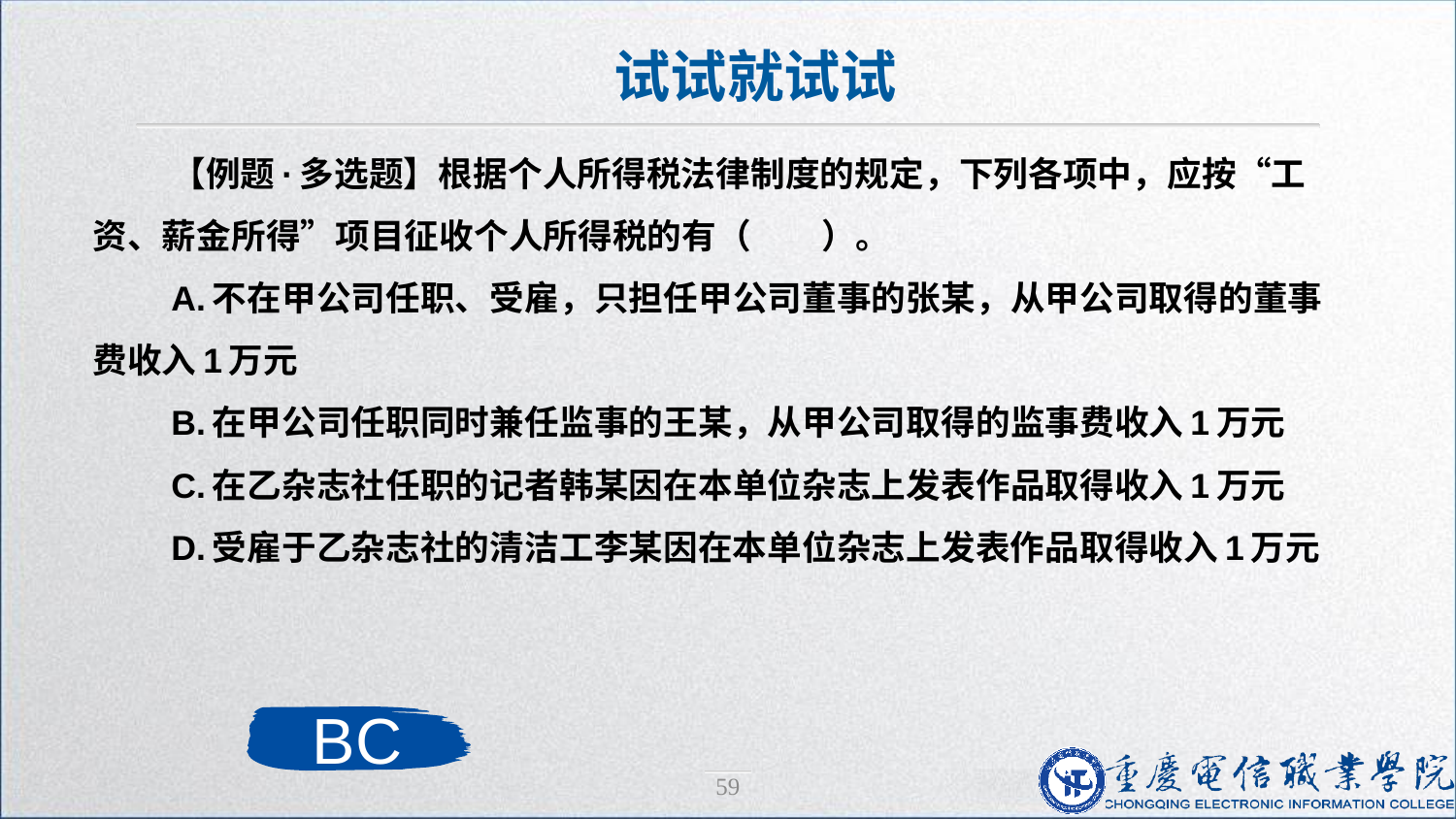

试试就试试
【例题·多选题】根据个人所得税法律制度的规定，下列各项中，应按“工资、薪金所得”项目征收个人所得税的有（　　）。
A.不在甲公司任职、受雇，只担任甲公司董事的张某，从甲公司取得的董事费收入1万元
B.在甲公司任职同时兼任监事的王某，从甲公司取得的监事费收入1万元
C.在乙杂志社任职的记者韩某因在本单位杂志上发表作品取得收入1万元
D.受雇于乙杂志社的清洁工李某因在本单位杂志上发表作品取得收入1万元

BC

59